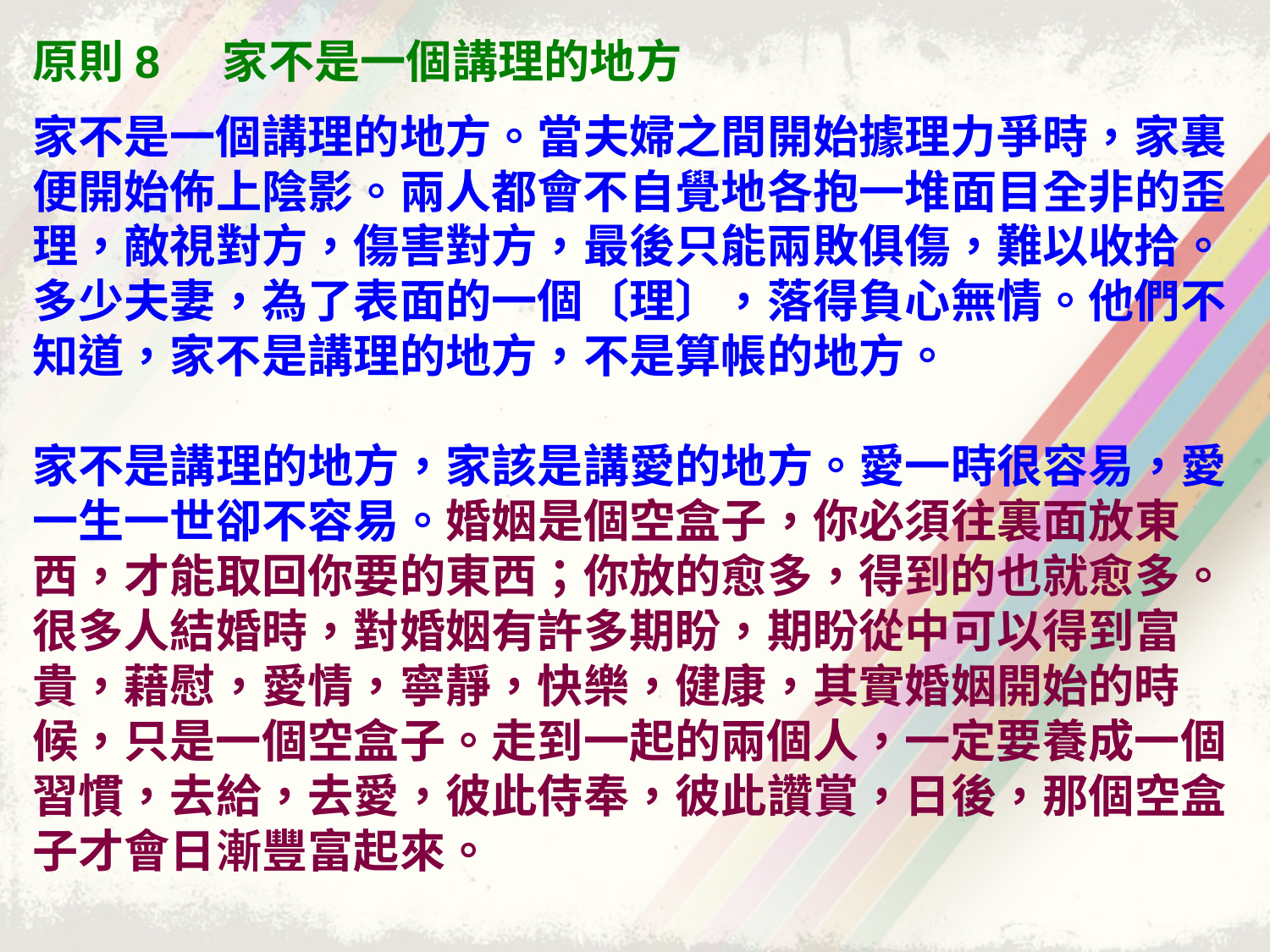

原則8    家不是一個講理的地方
家不是一個講理的地方。當夫婦之間開始據理力爭時，家裏便開始佈上陰影。兩人都會不自覺地各抱一堆面目全非的歪理，敵視對方，傷害對方，最後只能兩敗俱傷，難以收拾。多少夫妻，為了表面的一個〔理〕，落得負心無情。他們不知道，家不是講理的地方，不是算帳的地方。

家不是講理的地方，家該是講愛的地方。愛一時很容易，愛一生一世卻不容易。婚姻是個空盒子，你必須往裏面放東西，才能取回你要的東西；你放的愈多，得到的也就愈多。很多人結婚時，對婚姻有許多期盼，期盼從中可以得到富貴，藉慰，愛情，寧靜，快樂，健康，其實婚姻開始的時候，只是一個空盒子。走到一起的兩個人，一定要養成一個習慣，去給，去愛，彼此侍奉，彼此讚賞，日後，那個空盒子才會日漸豐富起來。